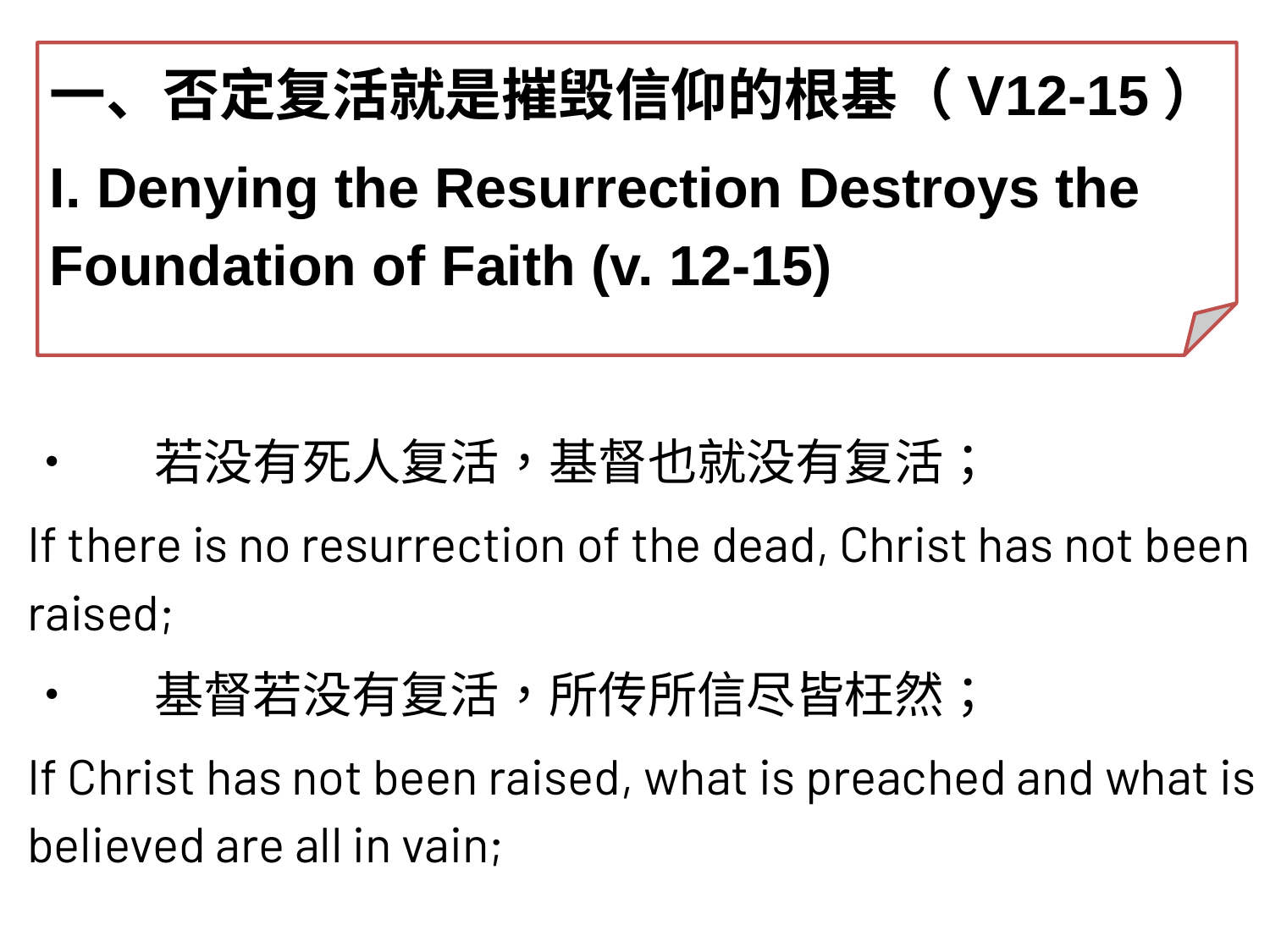

一、否定复活就是摧毁信仰的根基（V12-15）
I. Denying the Resurrection Destroys the Foundation of Faith (v. 12-15)
•	若没有死人复活，基督也就没有复活；
If there is no resurrection of the dead, Christ has not been raised;
•	基督若没有复活，所传所信尽皆枉然；
If Christ has not been raised, what is preached and what is believed are all in vain;